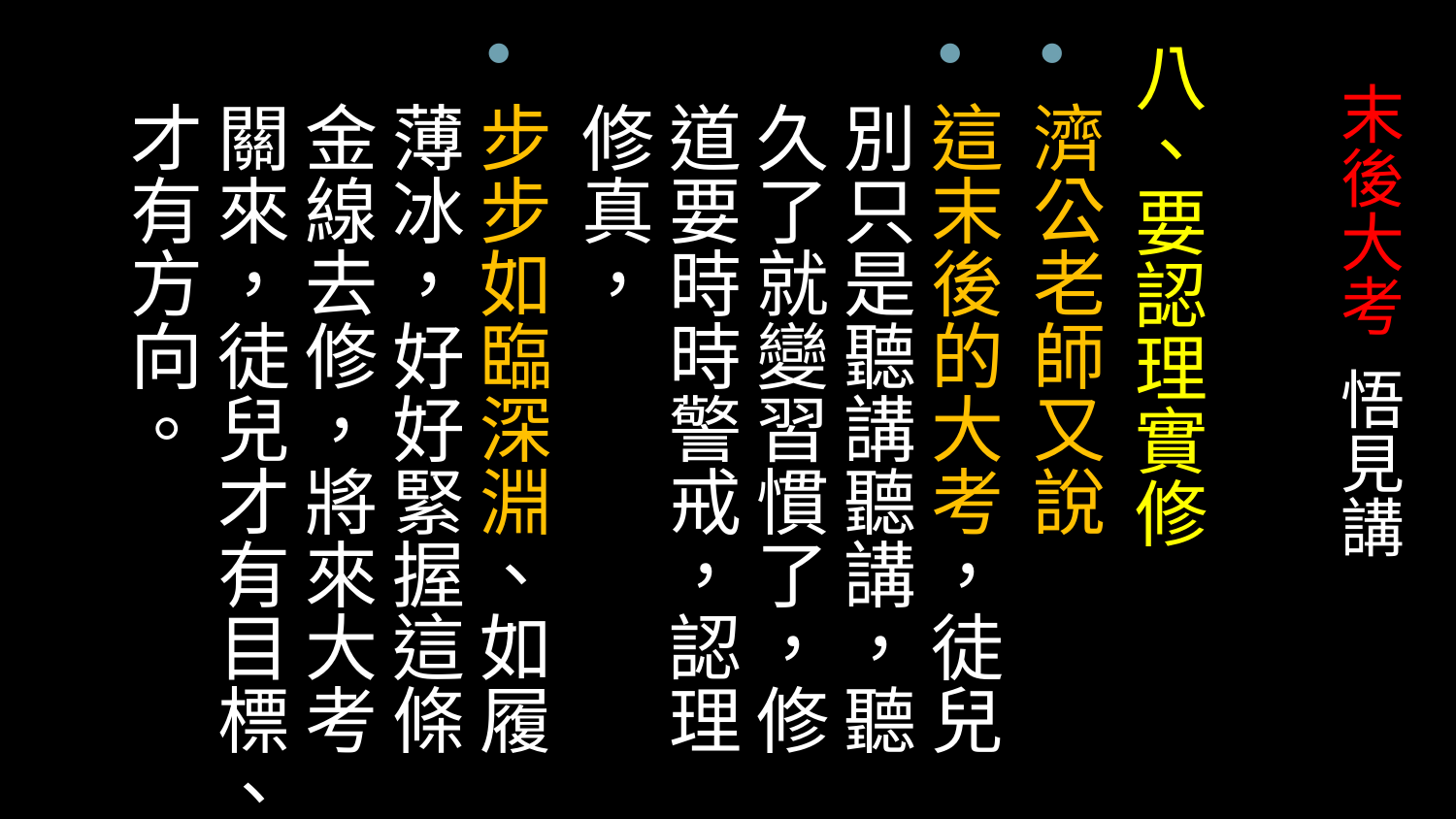

八、要認理實修
濟公老師又說
這末後的大考，徒兒別只是聽講聽講，聽久了就變習慣了，修道要時時警戒，認理修真，
步步如臨深淵、如履薄冰，好好緊握這條金線去修，將來大考關來，徒兒才有目標、才有方向。

# 末後大考  悟見講